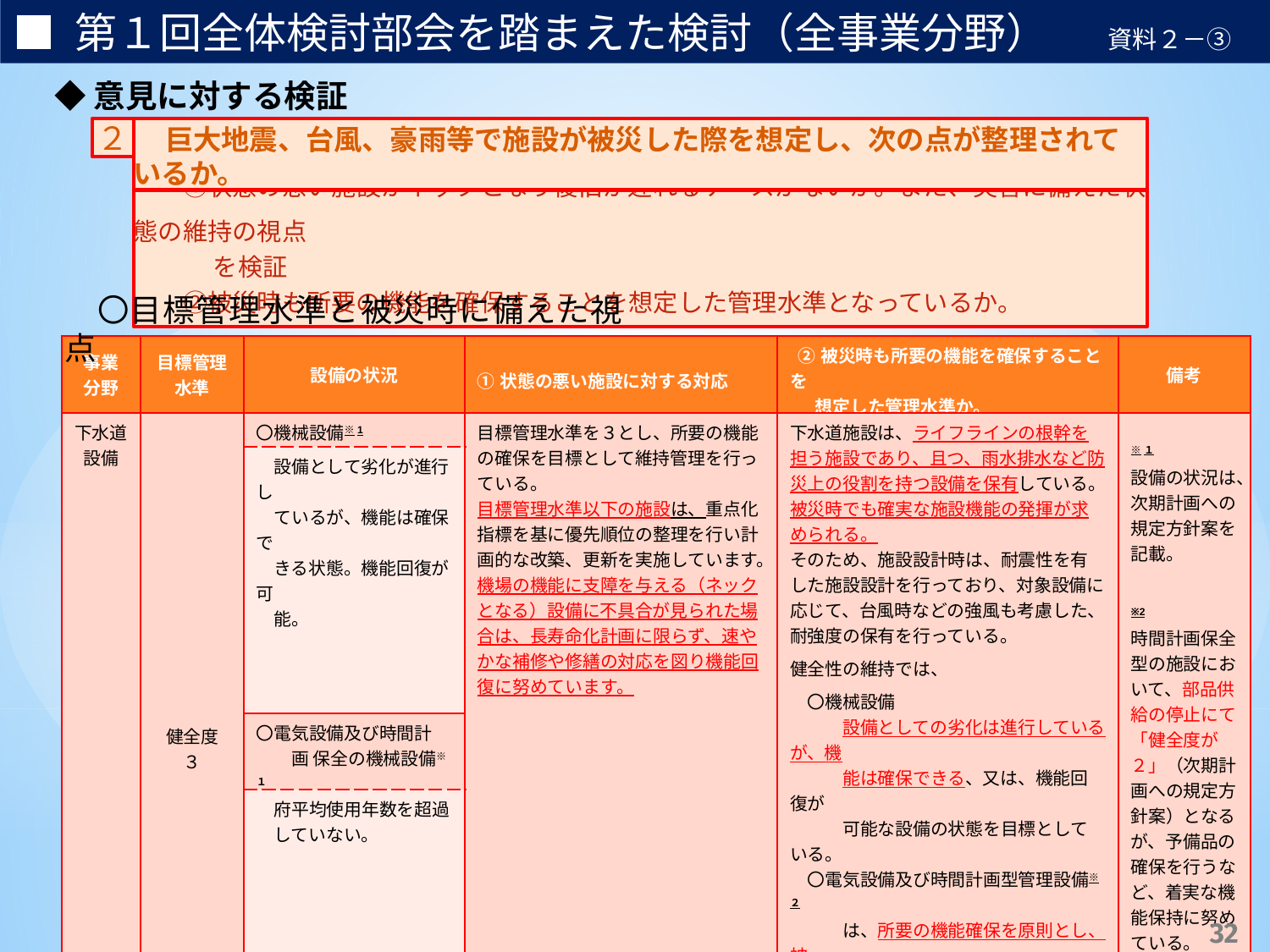

■ 第１回全体検討部会を踏まえた検討（全事業分野）
資料２－③

◆意見に対する検証
２
　巨大地震、台風、豪雨等で施設が被災した際を想定し、次の点が整理されているか。
　　①状態の悪い施設がネックとなり復旧が遅れるケースがないか。また、災害に備えた状態の維持の視点
　　　 を検証
　　②被災時も所要の機能を確保することを想定した管理水準となっているか。

　〇目標管理水準と被災時に備えた視点
| 事業 分野 | 目標管理 水準 | 設備の状況 | ①状態の悪い施設に対する対応 | ②被災時も所要の機能を確保することを 想定した管理水準か。 | 備考 |
| --- | --- | --- | --- | --- | --- |
| 下水道設備 | 健全度 ３ | 〇機械設備※1 | 目標管理水準を３とし、所要の機能の確保を目標として維持管理を行っている。 目標管理水準以下の施設は、重点化指標を基に優先順位の整理を行い計画的な改築、更新を実施しています。機場の機能に支障を与える（ネックとなる）設備に不具合が見られた場合は、長寿命化計画に限らず、速やかな補修や修繕の対応を図り機能回復に努めています。 | 下水道施設は、ライフラインの根幹を担う施設であり、且つ、雨水排水など防災上の役割を持つ設備を保有している。 被災時でも確実な施設機能の発揮が求められる。 そのため、施設設計時は、耐震性を有した施設設計を行っており、対象設備に応じて、台風時などの強風も考慮した、耐強度の保有を行っている。 健全性の維持では、 　〇機械設備 　　　設備としての劣化は進行しているが、機 　　　能は確保できる、又は、機能回復が 　　　可能な設備の状態を目標としている。 　〇電気設備及び時間計画型管理設備※２ 　　　は、所要の機能確保を原則とし、被 　　　災時でも施設全体としての機能維持、 　　　若しくは、速やかな機能回復が可能 　　　な状態を維持するようにしている。 　　　 以上を踏まえ、被災時にも所要の施設機能の維持が可能となる管理水準として健全度３を目標として設定している。 | ※１ 設備の状況は、次期計画への規定方針案を記載。 ※2 時間計画保全型の施設において、部品供給の停止にて「健全度が２」（次期計画への規定方針案）となるが、予備品の確保を行うなど、着実な機能保持に努めている。 |
|  |  | 設備として劣化が進行し 　ているが、機能は確保で 　きる状態。機能回復が可 　能。 |  |  |  |
|  |  | 〇電気設備及び時間計 　　画 保全の機械設備※１ |  |  |  |
|  |  | 府平均使用年数を超過 　していない。 |  |  |  |

32